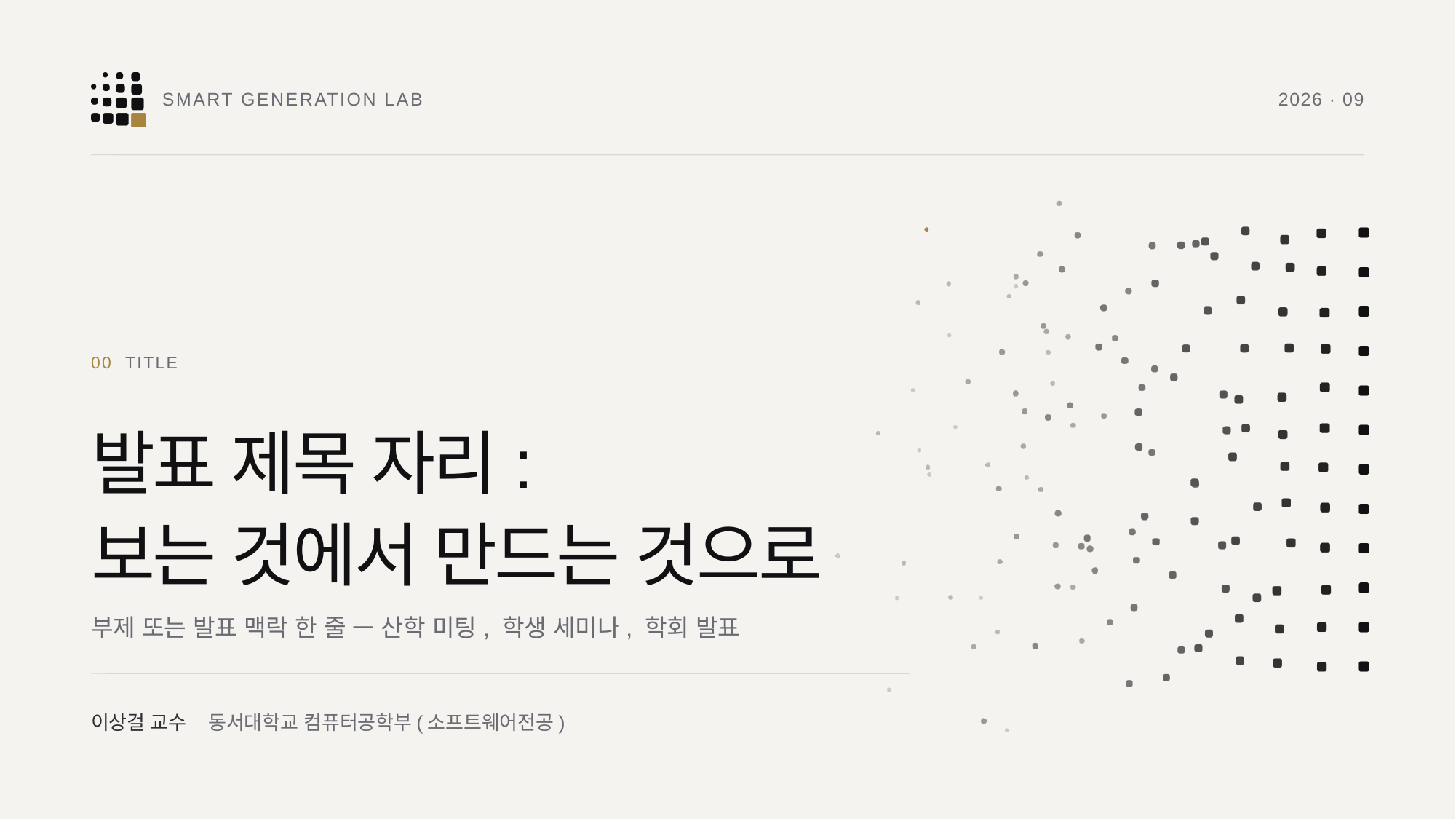

2026 · 09
00  TITLE
발표 제목 자리:
보는 것에서 만드는 것으로
부제 또는 발표 맥락 한 줄 — 산학 미팅, 학생 세미나, 학회 발표
이상걸 교수    동서대학교 컴퓨터공학부(소프트웨어전공)